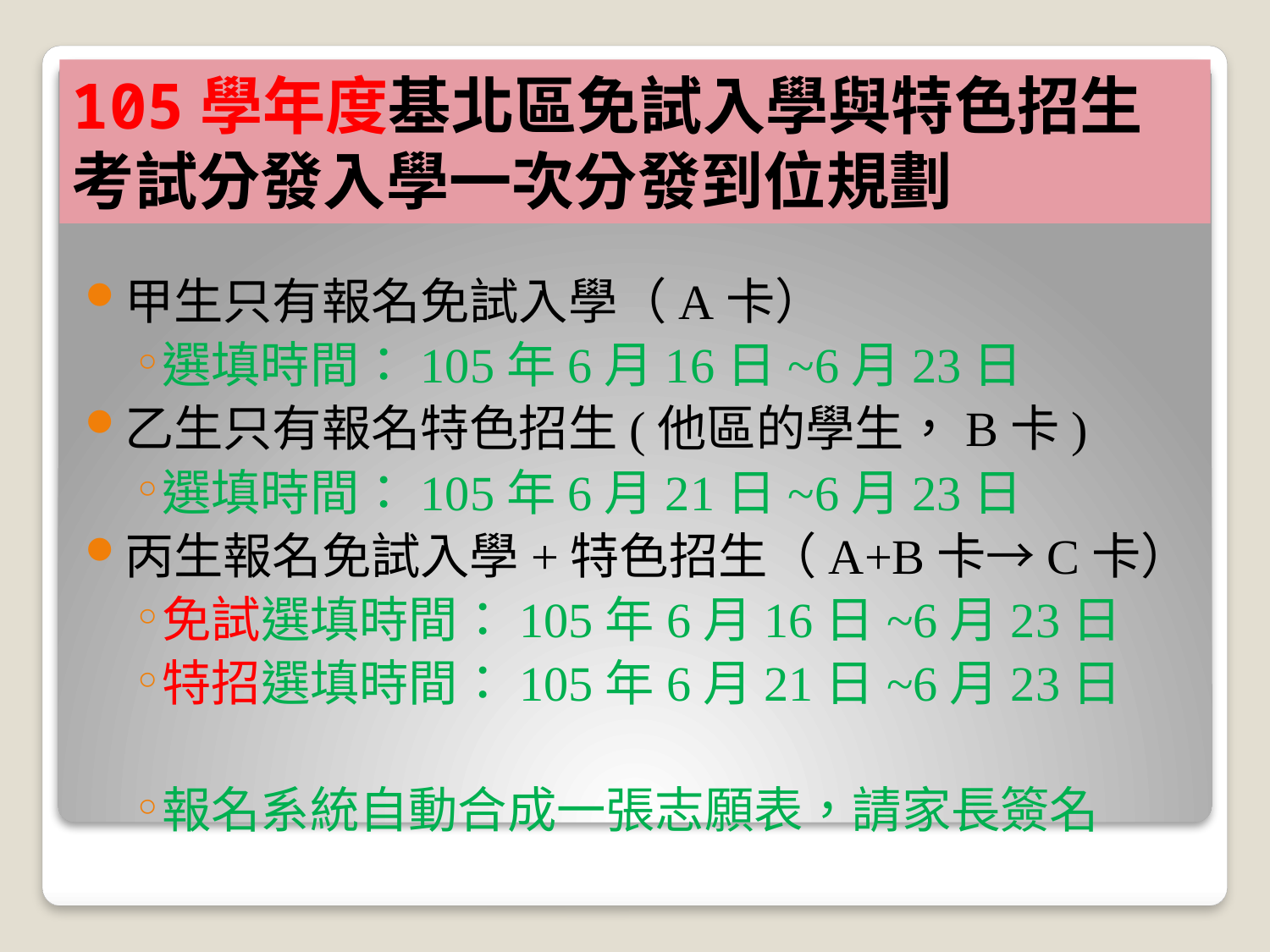

105學年度基北區免試入學與特色招生考試分發入學一次分發到位規劃
甲生只有報名免試入學（A卡）
選填時間：105年6月16日~6月23日
乙生只有報名特色招生(他區的學生，B卡)
選填時間：105年6月21日~6月23日
丙生報名免試入學+特色招生（A+B卡→C卡）
免試選填時間：105年6月16日~6月23日
特招選填時間：105年6月21日~6月23日

報名系統自動合成一張志願表，請家長簽名